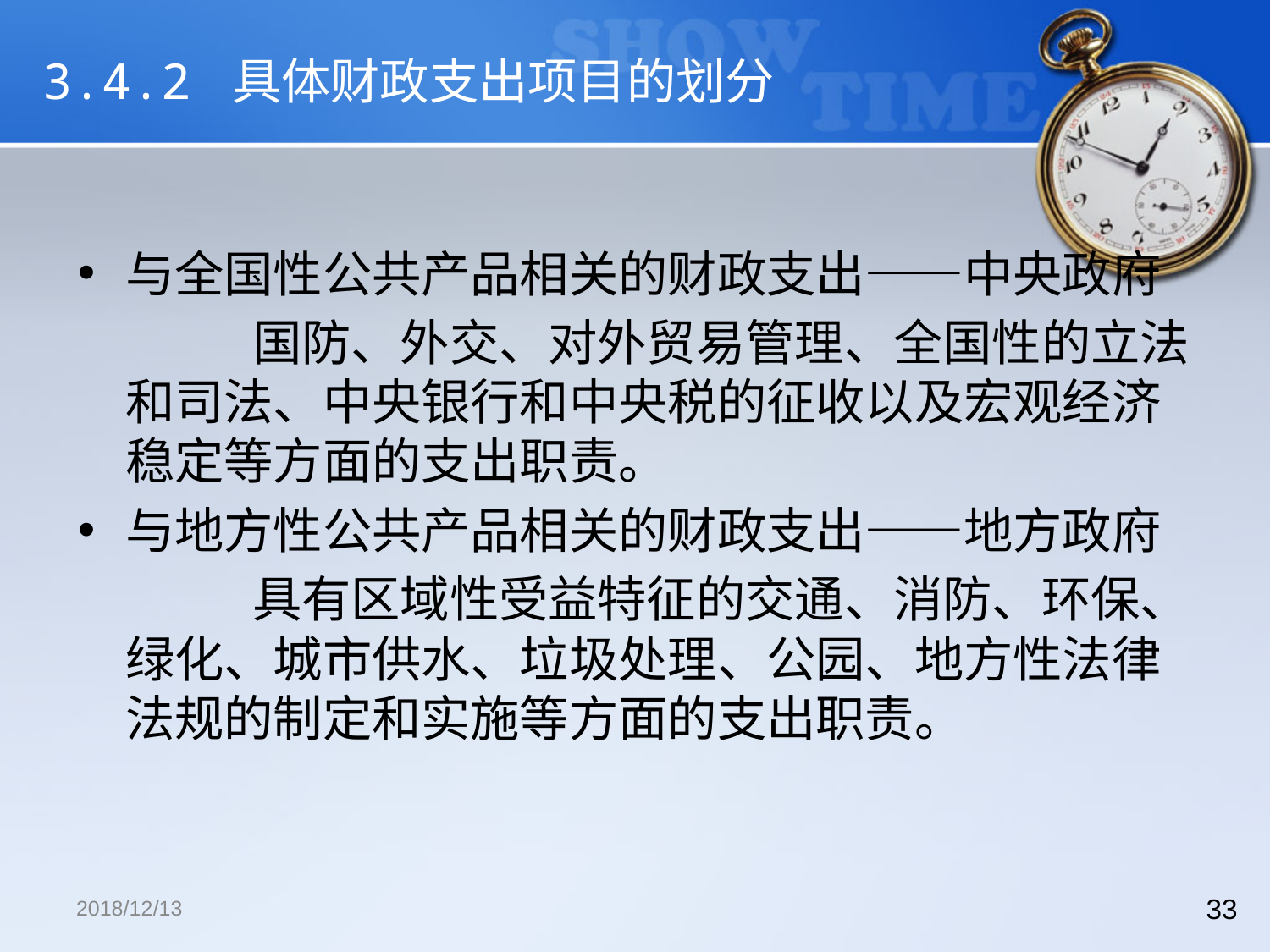

# 3.4.2 具体财政支出项目的划分
与全国性公共产品相关的财政支出——中央政府
		国防、外交、对外贸易管理、全国性的立法和司法、中央银行和中央税的征收以及宏观经济稳定等方面的支出职责。
与地方性公共产品相关的财政支出——地方政府
		具有区域性受益特征的交通、消防、环保、绿化、城市供水、垃圾处理、公园、地方性法律法规的制定和实施等方面的支出职责。
2018/12/13
33